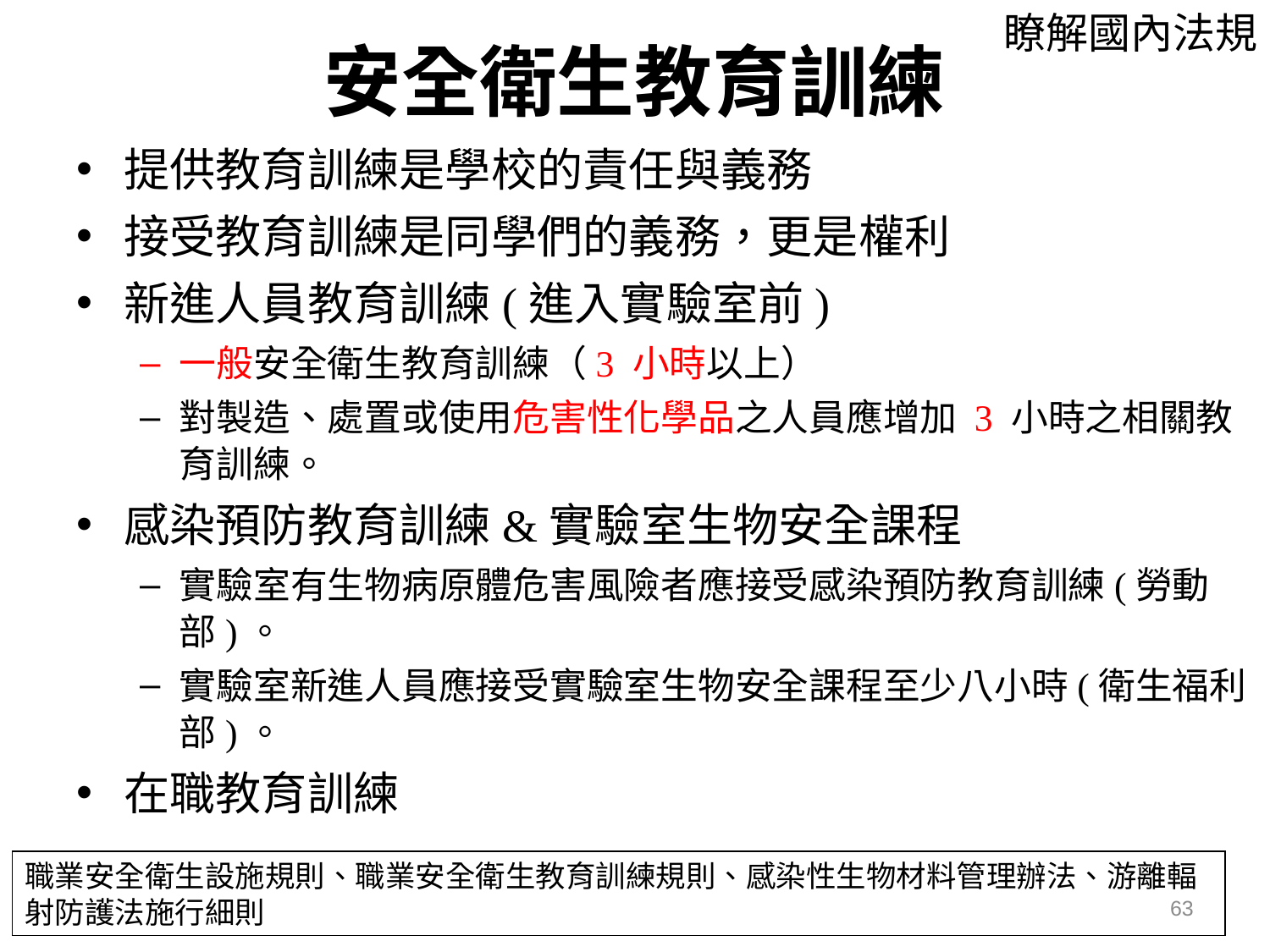

安全衛生教育訓練
瞭解國內法規
提供教育訓練是學校的責任與義務
接受教育訓練是同學們的義務，更是權利
新進人員教育訓練(進入實驗室前)
一般安全衛生教育訓練（3 小時以上）
對製造、處置或使用危害性化學品之人員應增加 3 小時之相關教育訓練。
感染預防教育訓練&實驗室生物安全課程
實驗室有生物病原體危害風險者應接受感染預防教育訓練(勞動部)。
實驗室新進人員應接受實驗室生物安全課程至少八小時(衛生福利部)。
在職教育訓練

職業安全衛生設施規則、職業安全衛生教育訓練規則、感染性生物材料管理辦法、游離輻射防護法施行細則
63